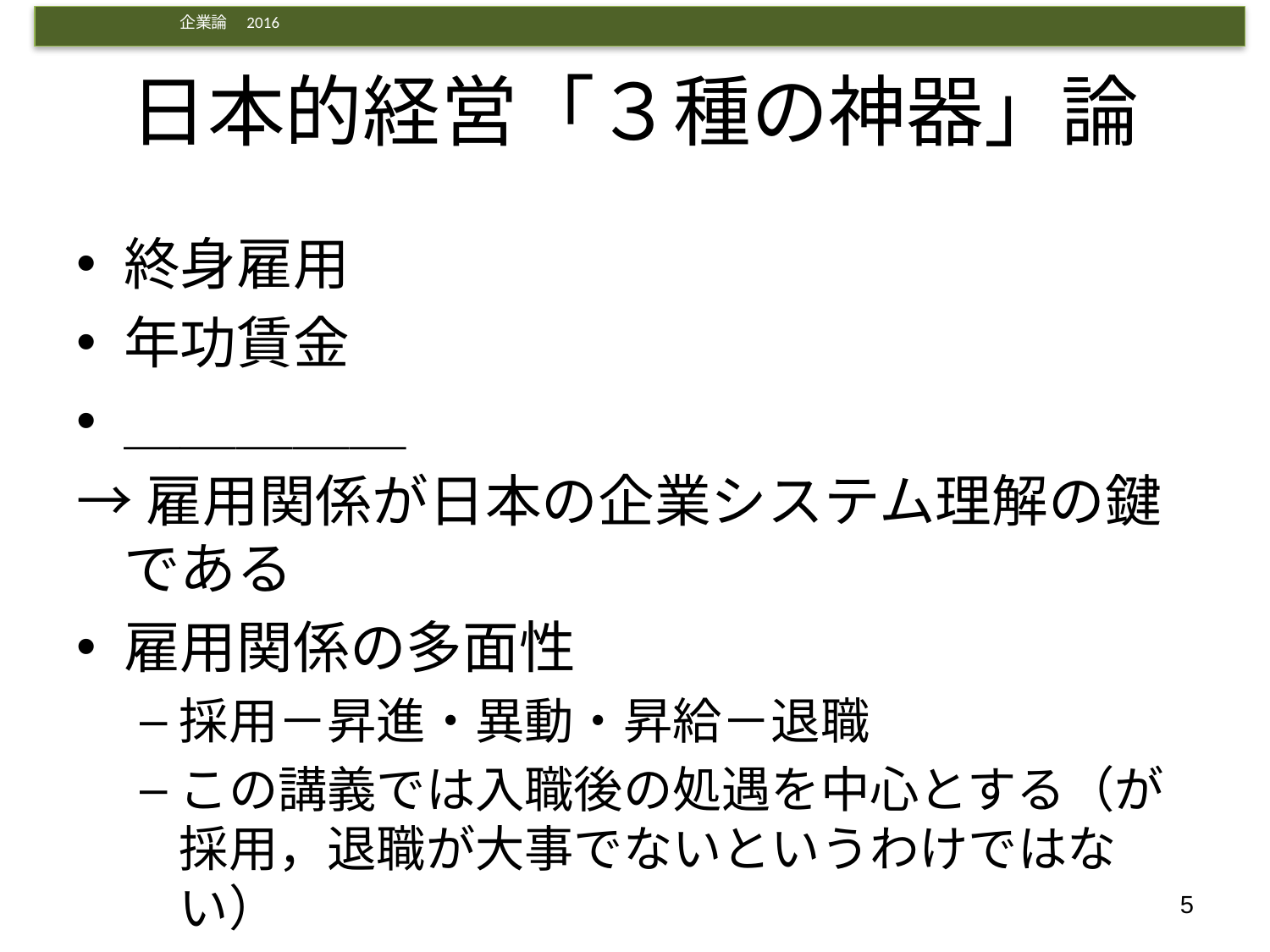

# 日本的経営「３種の神器」論
終身雇用
年功賃金
＿＿＿＿＿
→雇用関係が日本の企業システム理解の鍵である
雇用関係の多面性
採用－昇進・異動・昇給－退職
この講義では入職後の処遇を中心とする（が採用，退職が大事でないというわけではない）
5